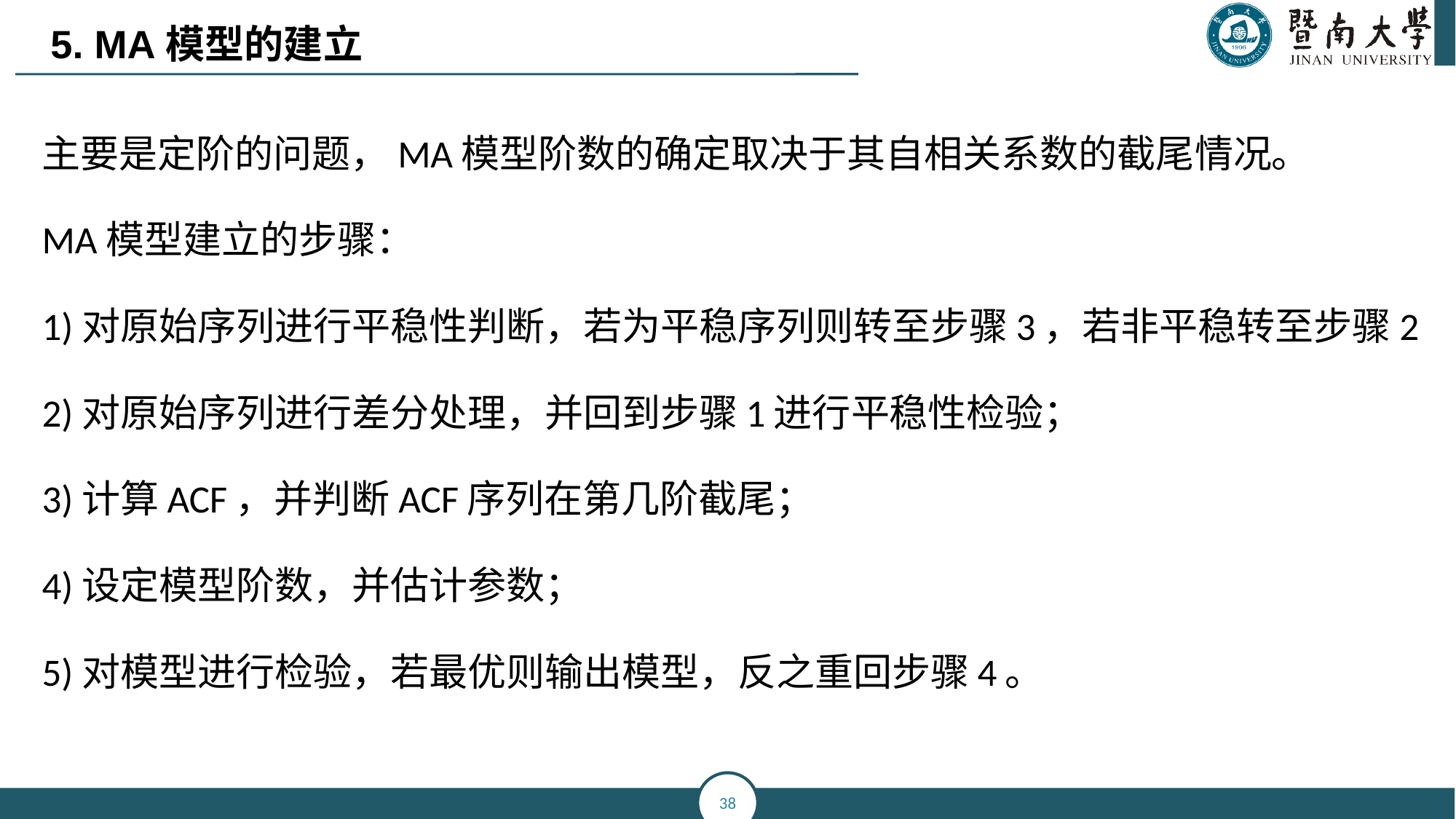

5. MA模型的建立
主要是定阶的问题，MA模型阶数的确定取决于其自相关系数的截尾情况。
MA模型建立的步骤：
1)对原始序列进行平稳性判断，若为平稳序列则转至步骤3，若非平稳转至步骤2
2)对原始序列进行差分处理，并回到步骤1进行平稳性检验；
3)计算ACF，并判断ACF序列在第几阶截尾；
4)设定模型阶数，并估计参数；
5)对模型进行检验，若最优则输出模型，反之重回步骤4。